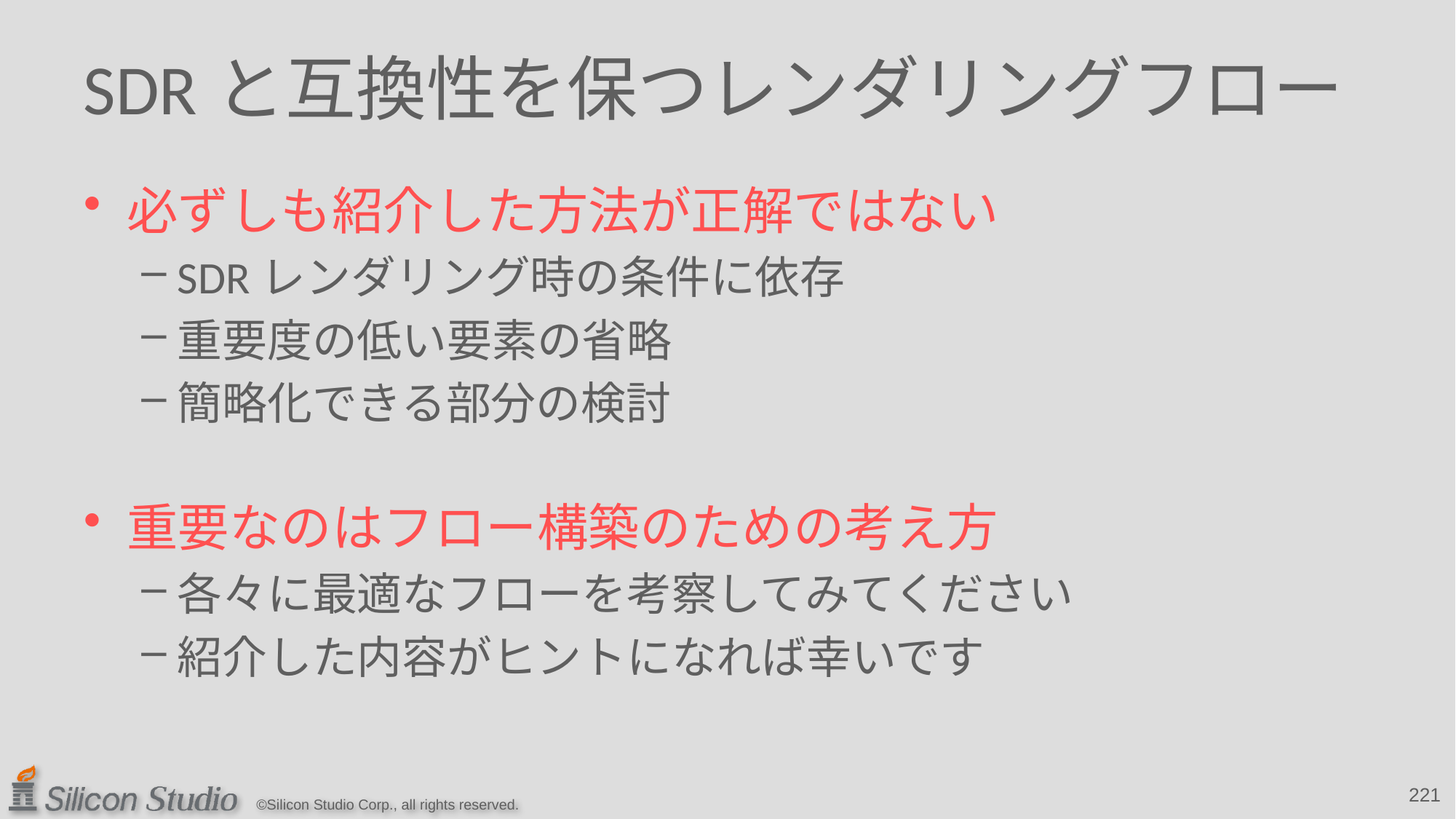

# SDRと互換性を保つレンダリングフロー
必ずしも紹介した方法が正解ではない
SDRレンダリング時の条件に依存
重要度の低い要素の省略
簡略化できる部分の検討

重要なのはフロー構築のための考え方
各々に最適なフローを考察してみてください
紹介した内容がヒントになれば幸いです
221